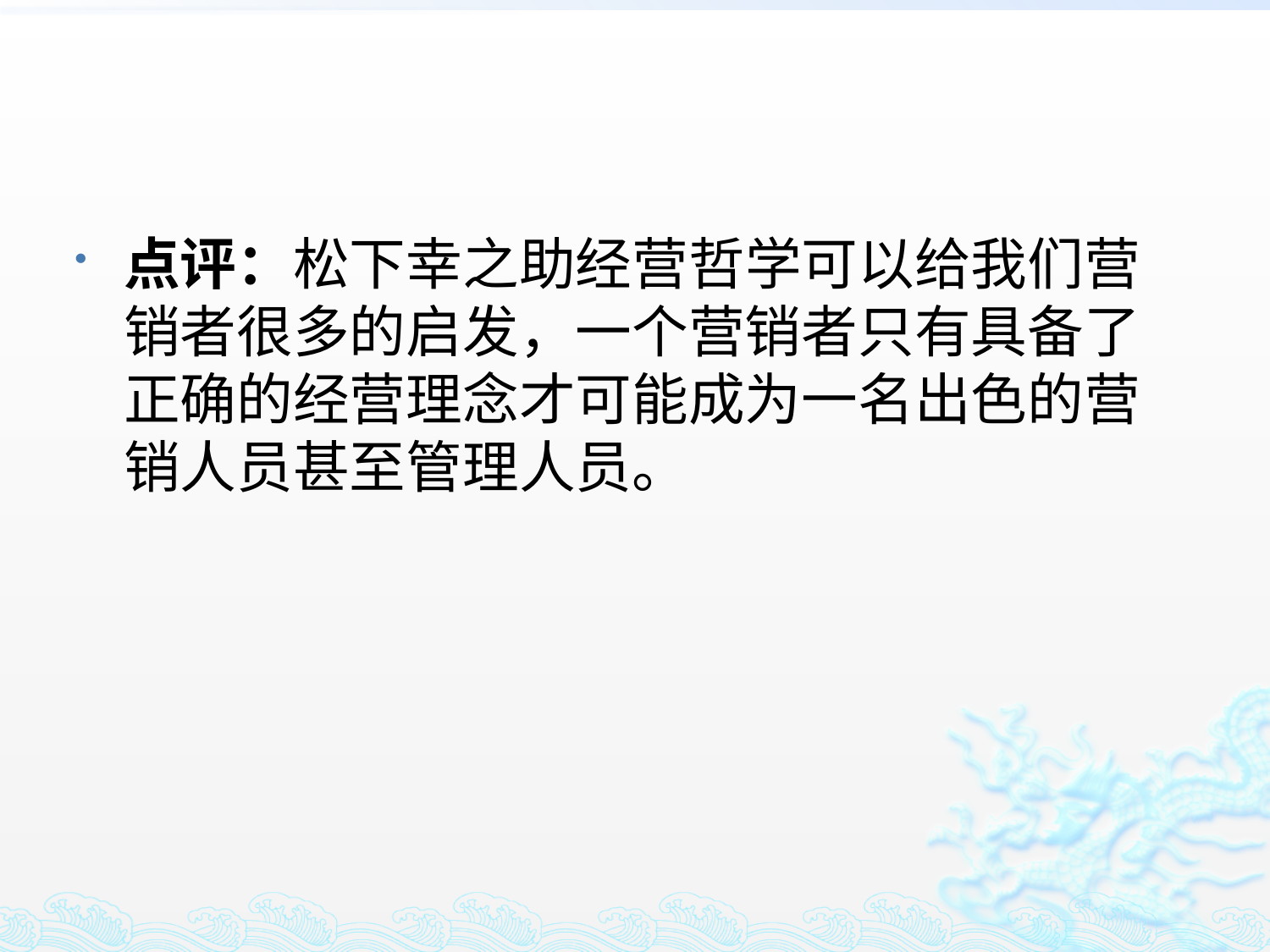

#
点评：松下幸之助经营哲学可以给我们营销者很多的启发，一个营销者只有具备了正确的经营理念才可能成为一名出色的营销人员甚至管理人员。